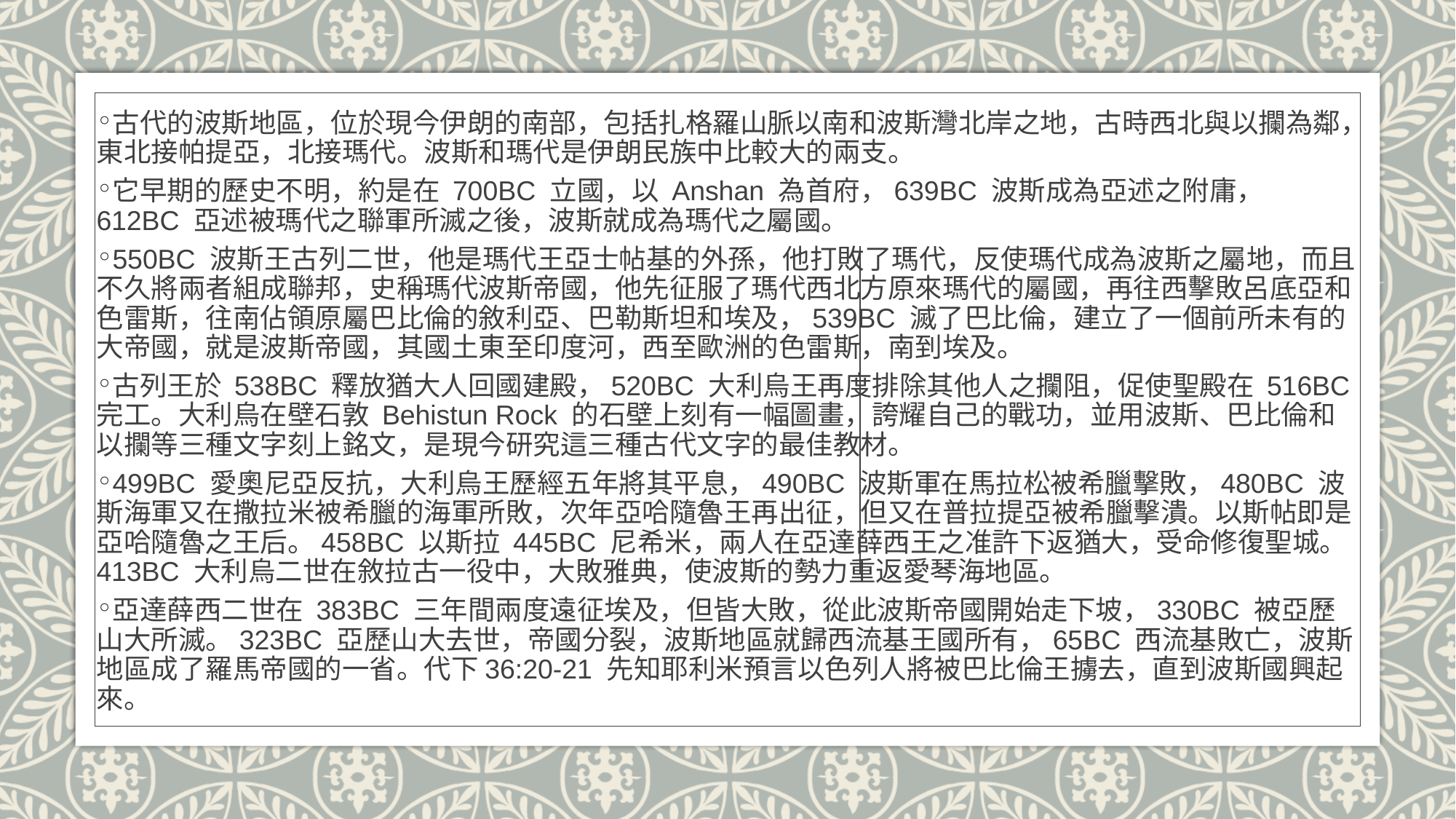

古代的波斯地區，位於現今伊朗的南部，包括扎格羅山脈以南和波斯灣北岸之地，古時西北與以攔為鄰，東北接帕提亞，北接瑪代。波斯和瑪代是伊朗民族中比較大的兩支。
它早期的歷史不明，約是在 700BC 立國，以 Anshan 為首府，639BC 波斯成為亞述之附庸， 612BC 亞述被瑪代之聯軍所滅之後，波斯就成為瑪代之屬國。
550BC 波斯王古列二世，他是瑪代王亞士帖基的外孫，他打敗了瑪代，反使瑪代成為波斯之屬地，而且不久將兩者組成聯邦，史稱瑪代波斯帝國，他先征服了瑪代西北方原來瑪代的屬國，再往西擊敗呂底亞和色雷斯，往南佔領原屬巴比倫的敘利亞、巴勒斯坦和埃及，539BC 滅了巴比倫，建立了一個前所未有的大帝國，就是波斯帝國，其國土東至印度河，西至歐洲的色雷斯，南到埃及。
古列王於 538BC 釋放猶大人回國建殿，520BC 大利烏王再度排除其他人之攔阻，促使聖殿在 516BC 完工。大利烏在壁石敦 Behistun Rock 的石壁上刻有一幅圖畫，誇耀自己的戰功，並用波斯、巴比倫和以攔等三種文字刻上銘文，是現今研究這三種古代文字的最佳教材。
499BC 愛奧尼亞反抗，大利烏王歷經五年將其平息，490BC 波斯軍在馬拉松被希臘擊敗，480BC 波斯海軍又在撒拉米被希臘的海軍所敗，次年亞哈隨魯王再出征，但又在普拉提亞被希臘擊潰。以斯帖即是亞哈隨魯之王后。458BC 以斯拉 445BC 尼希米，兩人在亞達薛西王之准許下返猶大，受命修復聖城。413BC 大利烏二世在敘拉古一役中，大敗雅典，使波斯的勢力重返愛琴海地區。
亞達薛西二世在 383BC 三年間兩度遠征埃及，但皆大敗，從此波斯帝國開始走下坡，330BC 被亞歷山大所滅。323BC 亞歷山大去世，帝國分裂，波斯地區就歸西流基王國所有，65BC 西流基敗亡，波斯地區成了羅馬帝國的一省。代下36:20-21 先知耶利米預言以色列人將被巴比倫王擄去，直到波斯國興起來。